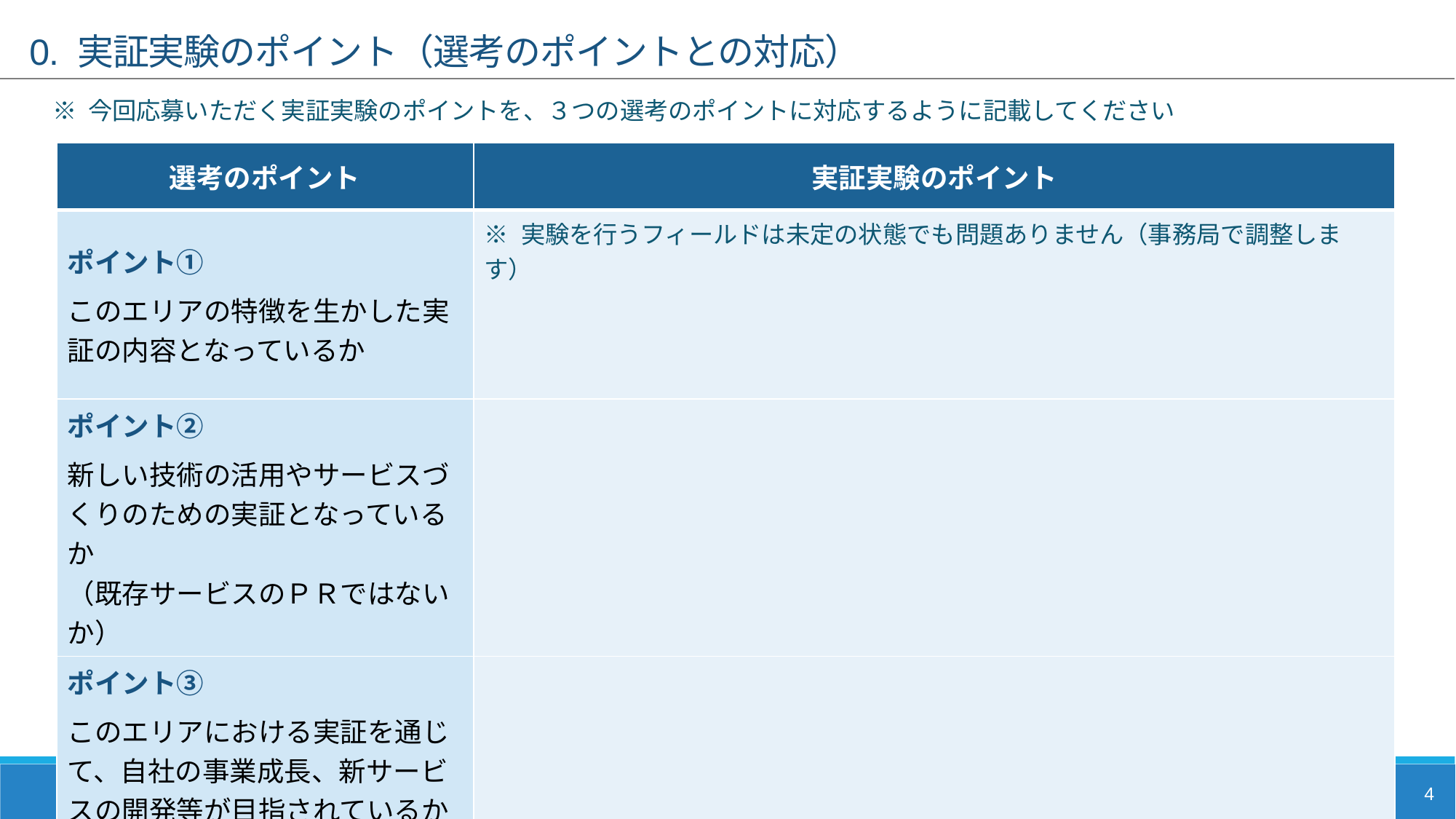

# 0. 実証実験のポイント（選考のポイントとの対応）
※ 今回応募いただく実証実験のポイントを、３つの選考のポイントに対応するように記載してください
| 選考のポイント | 実証実験のポイント |
| --- | --- |
| ポイント① このエリアの特徴を生かした実証の内容となっているか | ※ 実験を行うフィールドは未定の状態でも問題ありません（事務局で調整します） |
| ポイント② 新しい技術の活用やサービスづくりのための実証となっているか （既存サービスのＰＲではないか） |  |
| ポイント③ このエリアにおける実証を通じて、自社の事業成長、新サービスの開発等が目指されているか |  |
あいちデジタルアイランドプロジェクト フィールドマッチング　エントリーシート
4